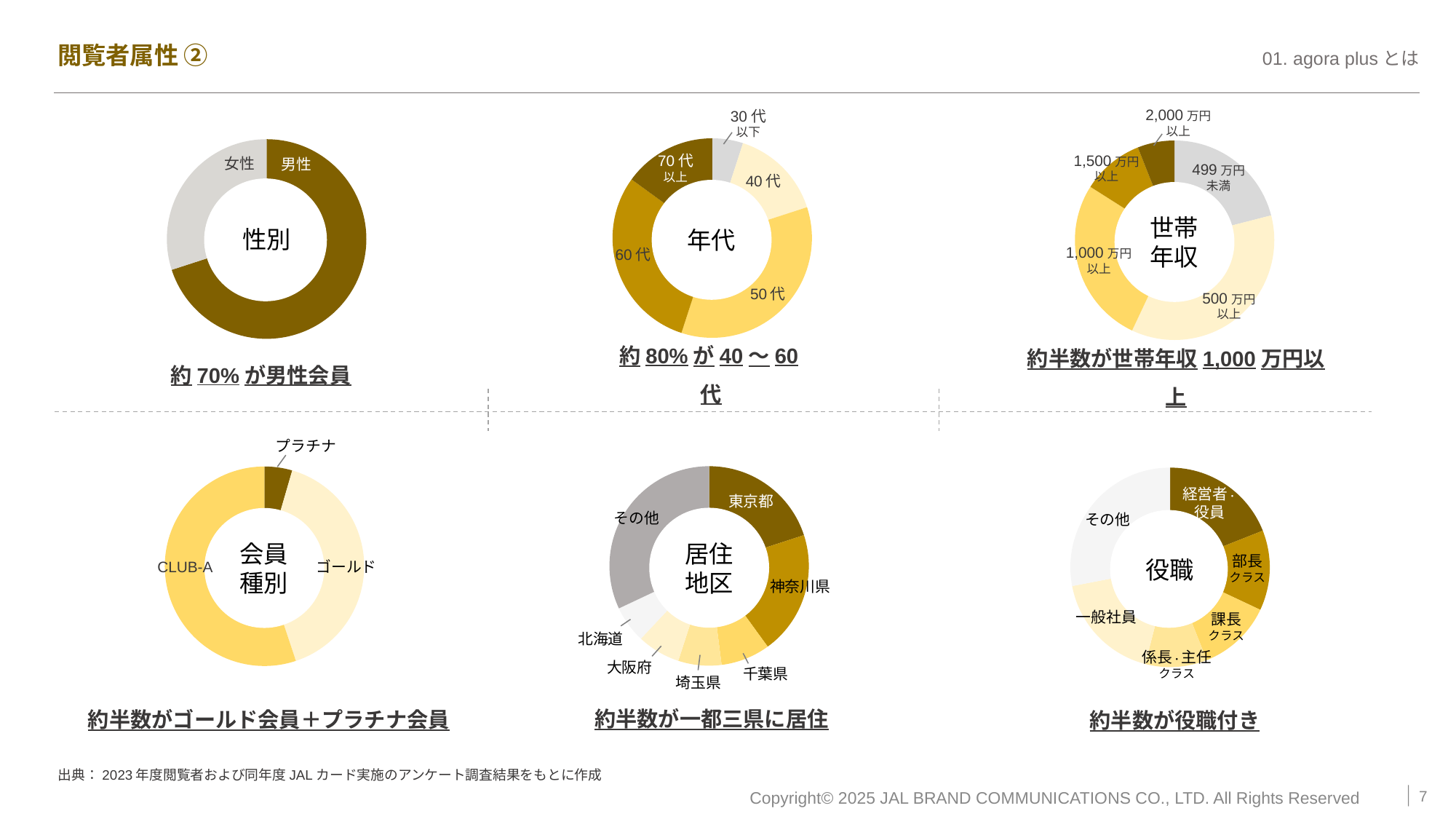

# 閲覧者属性 ②

### Chart:

| Category | 　 |
|---|---|
| 男性 | 0.7 |
| 女性 | 0.3 |
性別
女性
男性

### Chart:

| Category | 　 |
|---|---|
| 30代以下 | 0.05 |
| 40代 | 0.15 |
| 50代 | 0.35 |
| 60代 | 0.3 |
| 70代以上 | 0.15 |
年代
30代
以下
70代
以上
40代
60代
50代
約80%が40～60代

### Chart:

| Category | 　 |
|---|---|
| 499万円未満 | 0.21 |
| 500万円以上 | 0.36 |
| 1,000万円以上 | 0.27 |
| 1,500万円以上 | 0.1 |
| 2,000万円以上 | 0.06 |
2,000万円
以上
1,500万円
以上
499万円
未満

世帯年収
1,000万円
以上
500万円以上
約半数が世帯年収1,000万円以上
約70%が男性会員

### Chart:

| Category | 　 |
|---|---|
| 東京都 | 0.2 |
| 神奈川県 | 0.2 |
| 千葉県 | 0.08 |
| 埼玉県 | 0.07 |
| 大阪府 | 0.07 |
| 北海道 | 0.06 |
| その他 | 0.32 |
居住地区
東京都
その他
神奈川県
北海道
大阪府
千葉県
埼玉県
約半数が一都三県に居住

### Chart:

| Category | 　 |
|---|---|
| プラチナ | 0.045 |
| ゴールド | 0.404 |
| CLUB-A | 0.551 |
| 他 | 0.0 |
プラチナ

会員
種別
CLUB-A
ゴールド
約半数がゴールド会員＋プラチナ会員

### Chart:

| Category | 　 |
|---|---|
| 経営者・役員 | 0.19 |
| 部長クラス | 0.13 |
| 課長クラス | 0.12 |
| 係長・主任クラス | 0.1 |
| 一般社員 | 0.18 |
| その他 | 0.28 |
役職
経営者・役員
その他
部長
クラス
一般社員
課長
クラス
係長・主任
クラス
約半数が役職付き
出典：2023年度閲覧者および同年度JALカード実施のアンケート調査結果をもとに作成
7
Copyright© 2025 JAL BRAND COMMUNICATIONS CO., LTD. All Rights Reserved　　｜